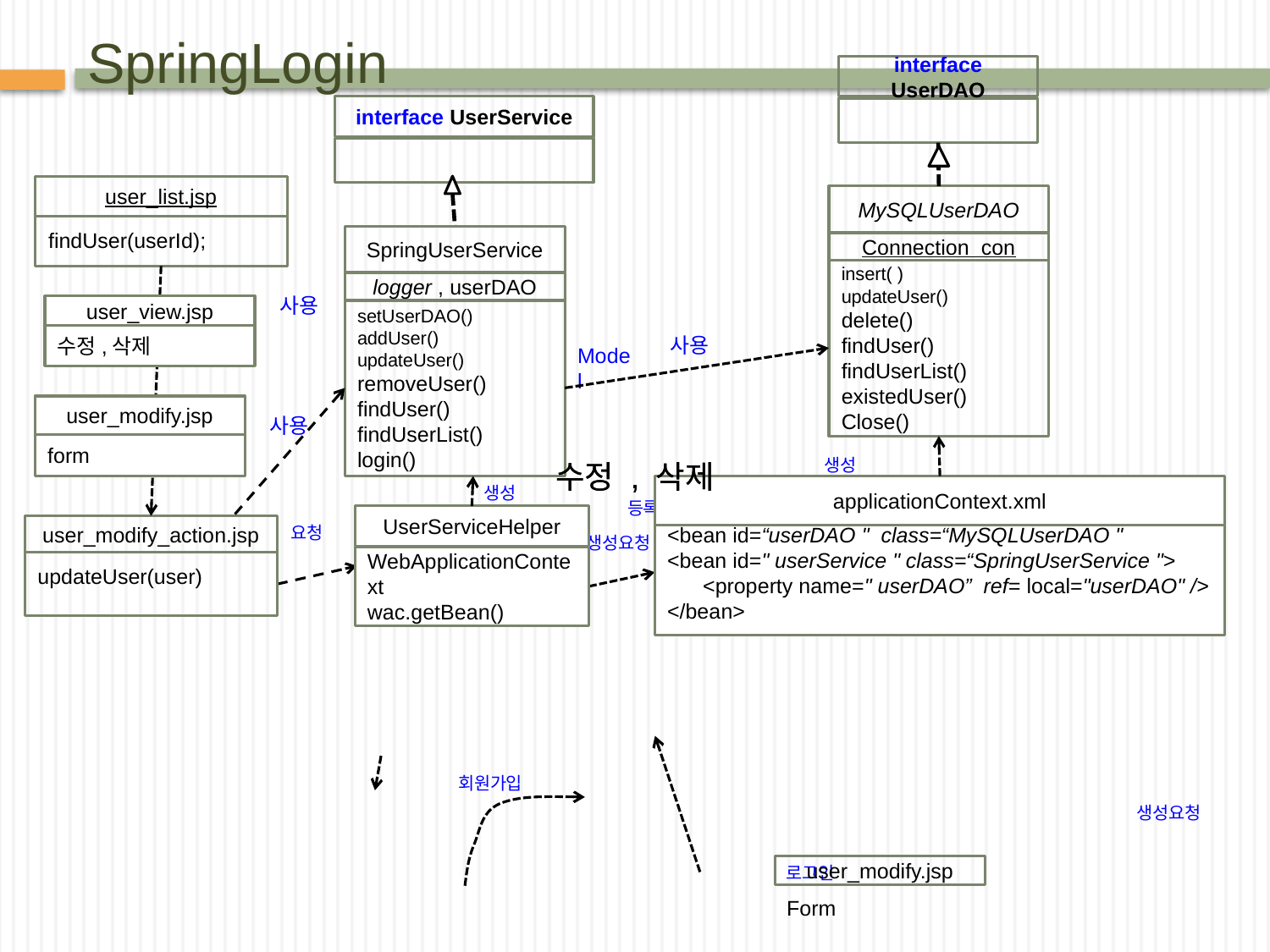

# SpringLogin
interface UserDAO

interface UserService

user_list.jsp

findUser(userId);
MySQLUserDAO
Connection  con
insert( )
updateUser()
delete()
findUser()
findUserList()
existedUser()
Close()
SpringUserService
logger , userDAO
setUserDAO()
addUser()
updateUser()
removeUser()
findUser()
findUserList()
login()
사용
user_view.jsp
수정,삭제
사용
Model
user_modify.jsp
form
사용
생성
수정 , 삭제
수정 , 삭제
사용
생성
applicationContext.xml
<bean id=“userDAO "  class=“MySQLUserDAO "
<bean id=" userService " class=“SpringUserService ">
      <property name=" userDAO”  ref= local="userDAO" />
</bean>
등록
UserServiceHelper
WebApplicationContext
wac.getBean()
user_modify_action.jsp

updateUser(user)
요청
생성요청
생성
회원가입

생성요청
user_modify.jsp
Form
로그인